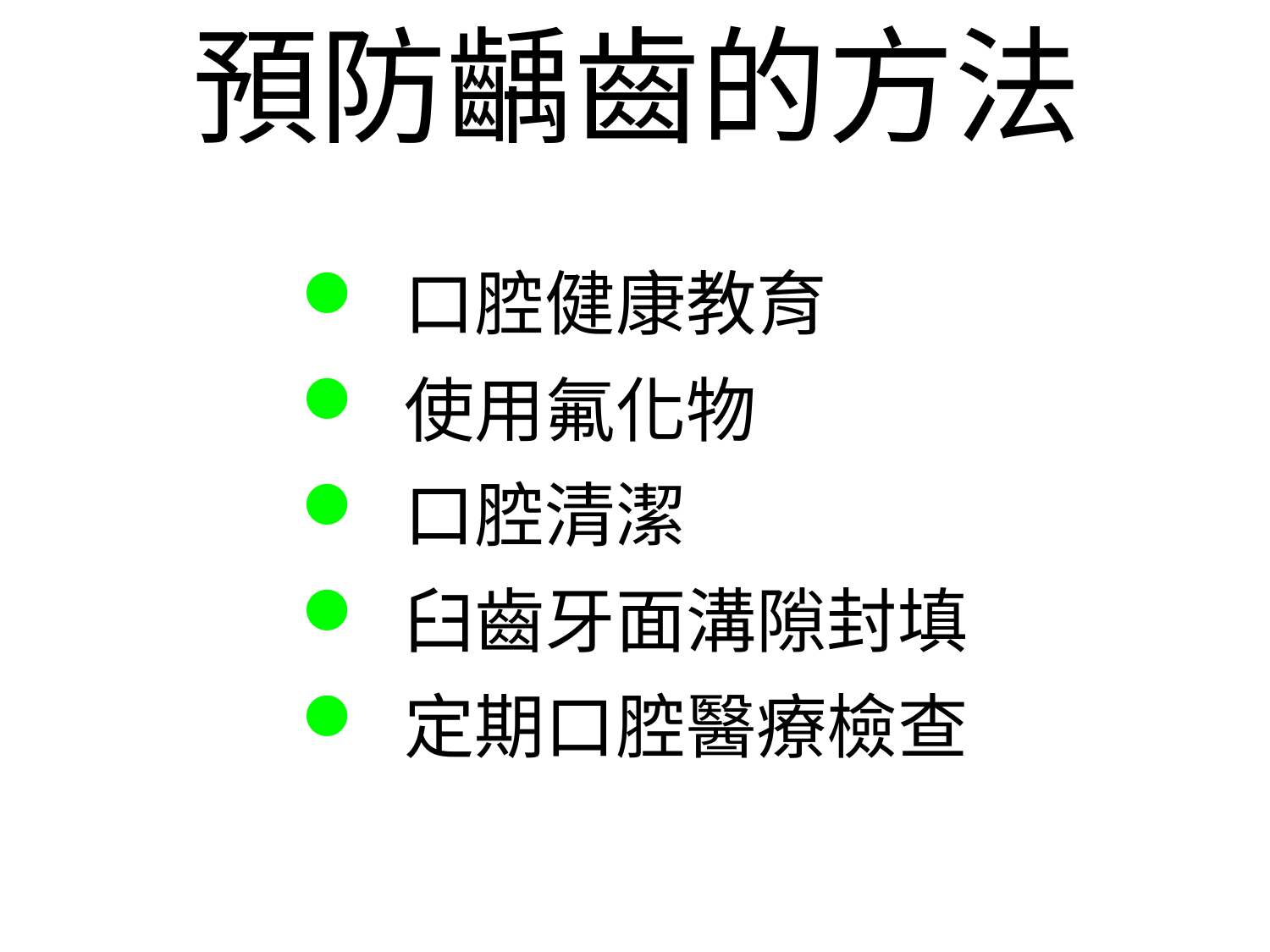

預防齲齒的方法
 口腔健康教育
 使用氟化物
 口腔清潔
 臼齒牙面溝隙封填
 定期口腔醫療檢查